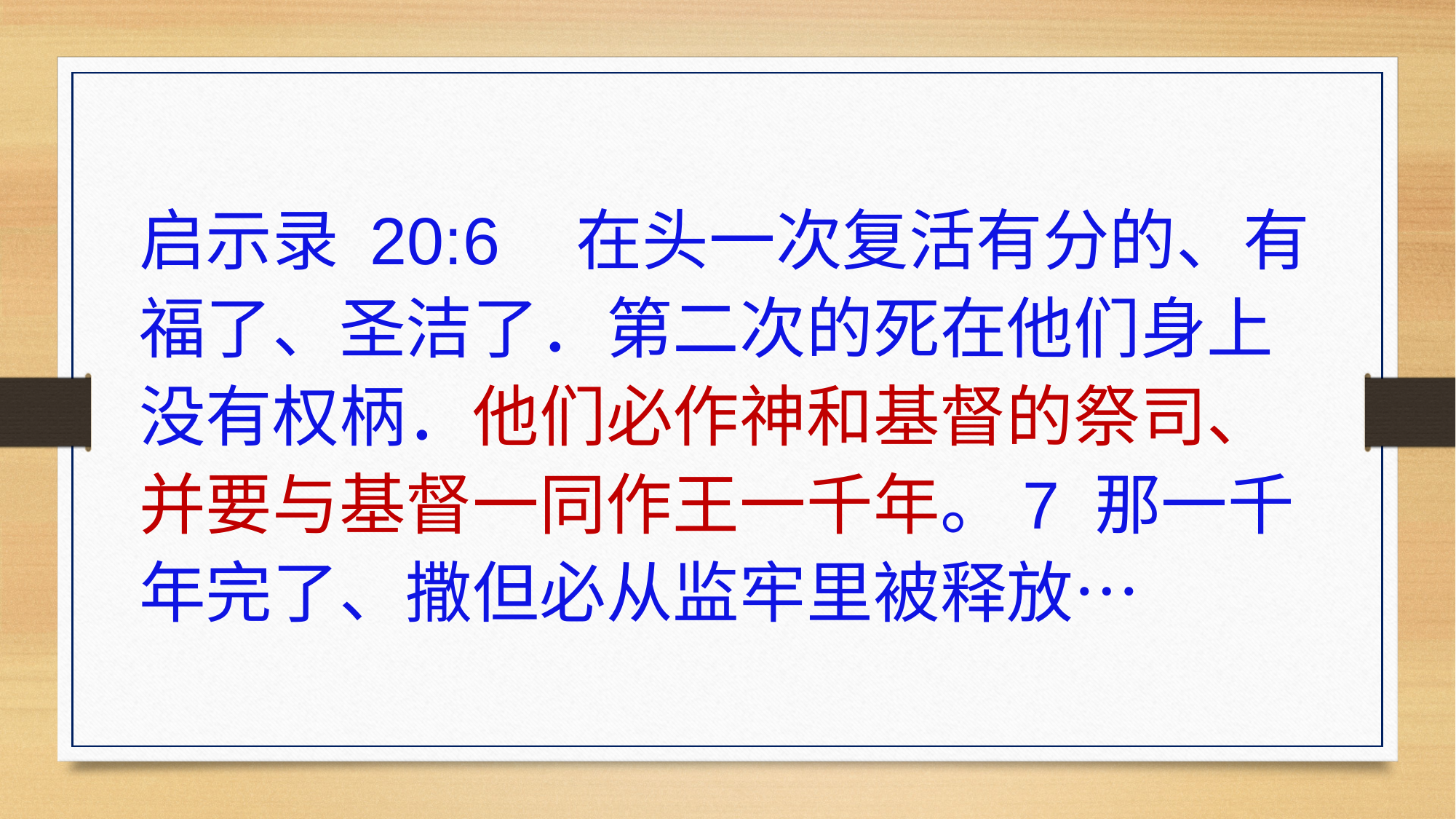

启示录 20:6 	在头一次复活有分的、有福了、圣洁了．第二次的死在他们身上没有权柄．他们必作神和基督的祭司、并要与基督一同作王一千年。7 那一千年完了、撒但必从监牢里被释放…